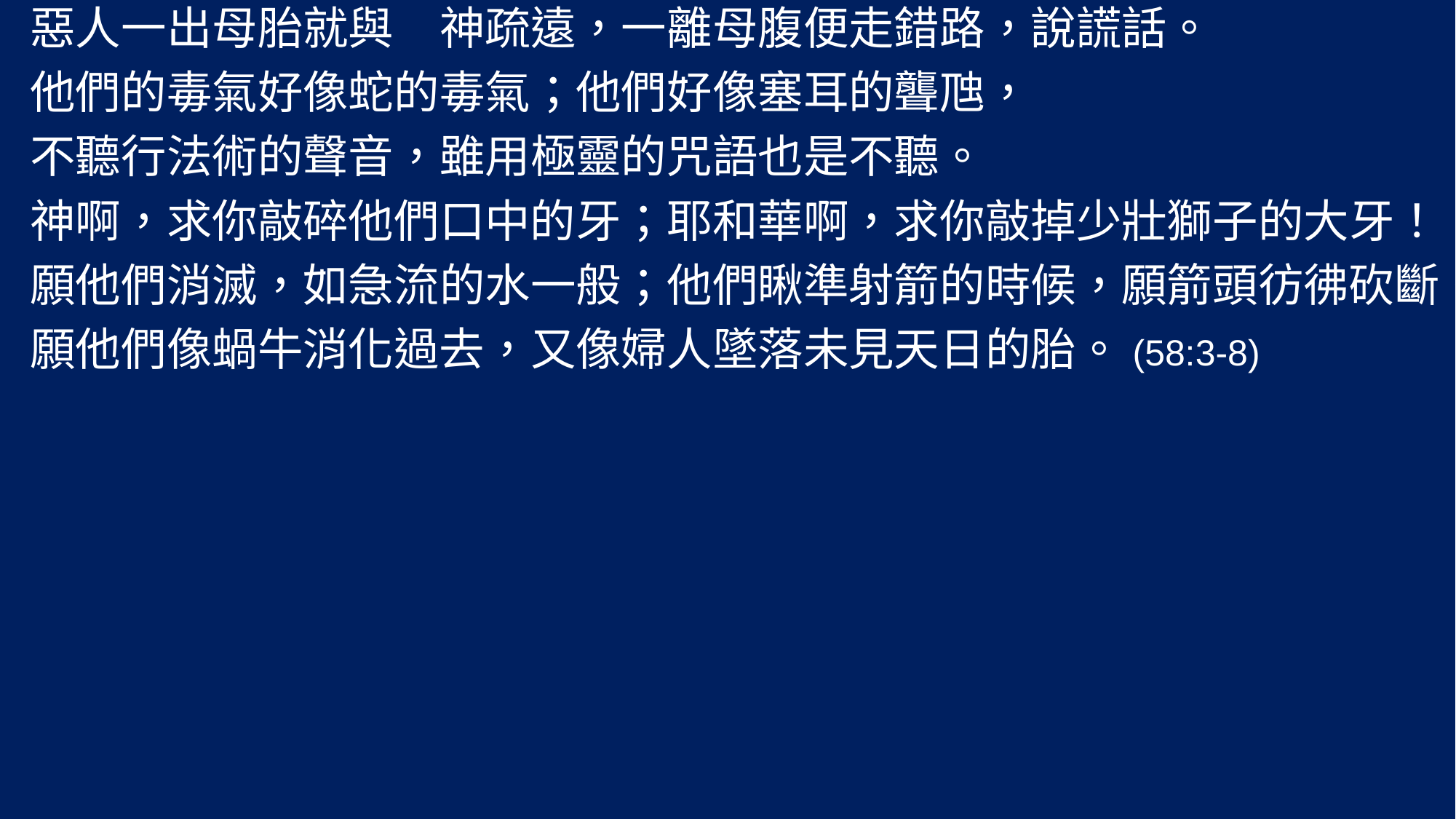

惡人一出母胎就與　神疏遠，一離母腹便走錯路，說謊話。
他們的毒氣好像蛇的毒氣；他們好像塞耳的聾虺，
不聽行法術的聲音，雖用極靈的咒語也是不聽。
神啊，求你敲碎他們口中的牙；耶和華啊，求你敲掉少壯獅子的大牙！
願他們消滅，如急流的水一般；他們瞅準射箭的時候，願箭頭彷彿砍斷。
願他們像蝸牛消化過去，又像婦人墜落未見天日的胎。(58:3-8)
#